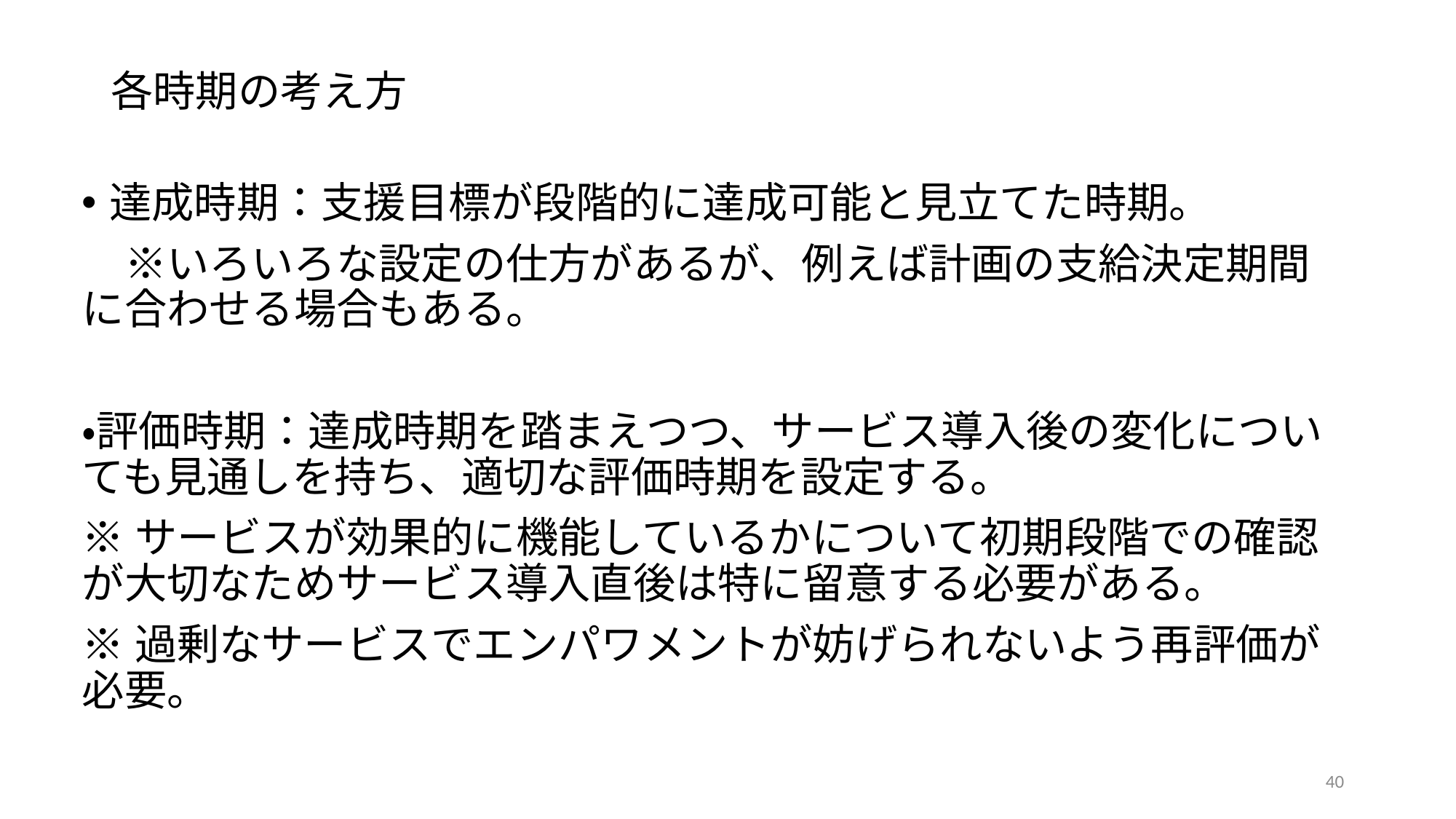

# 各時期の考え方
達成時期：支援目標が段階的に達成可能と見立てた時期。
　※いろいろな設定の仕方があるが、例えば計画の支給決定期間に合わせる場合もある。

・評価時期：達成時期を踏まえつつ、サービス導入後の変化についても見通しを持ち、適切な評価時期を設定する。
※サービスが効果的に機能しているかについて初期段階での確認が大切なためサービス導入直後は特に留意する必要がある。
※過剰なサービスでエンパワメントが妨げられないよう再評価が必要。
40